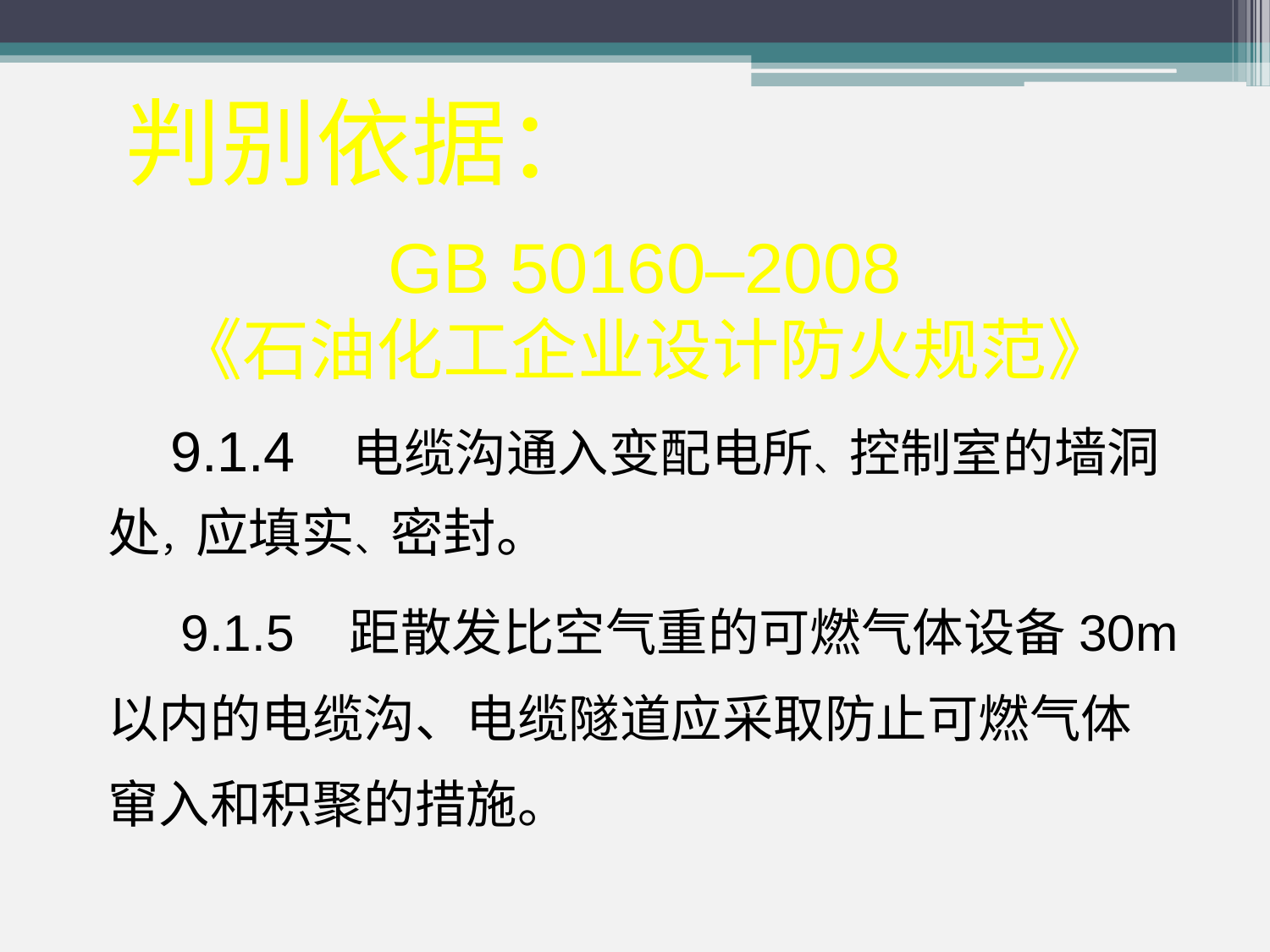

判别依据：
GB 50160–2008
《石油化工企业设计防火规范》
    9.1.4   电缆沟通入变配电所、控制室的墙洞处，应填实、密封。
     9.1.5   距散发比空气重的可燃气体设备30m以内的电缆沟、电缆隧道应采取防止可燃气体窜入和积聚的措施。